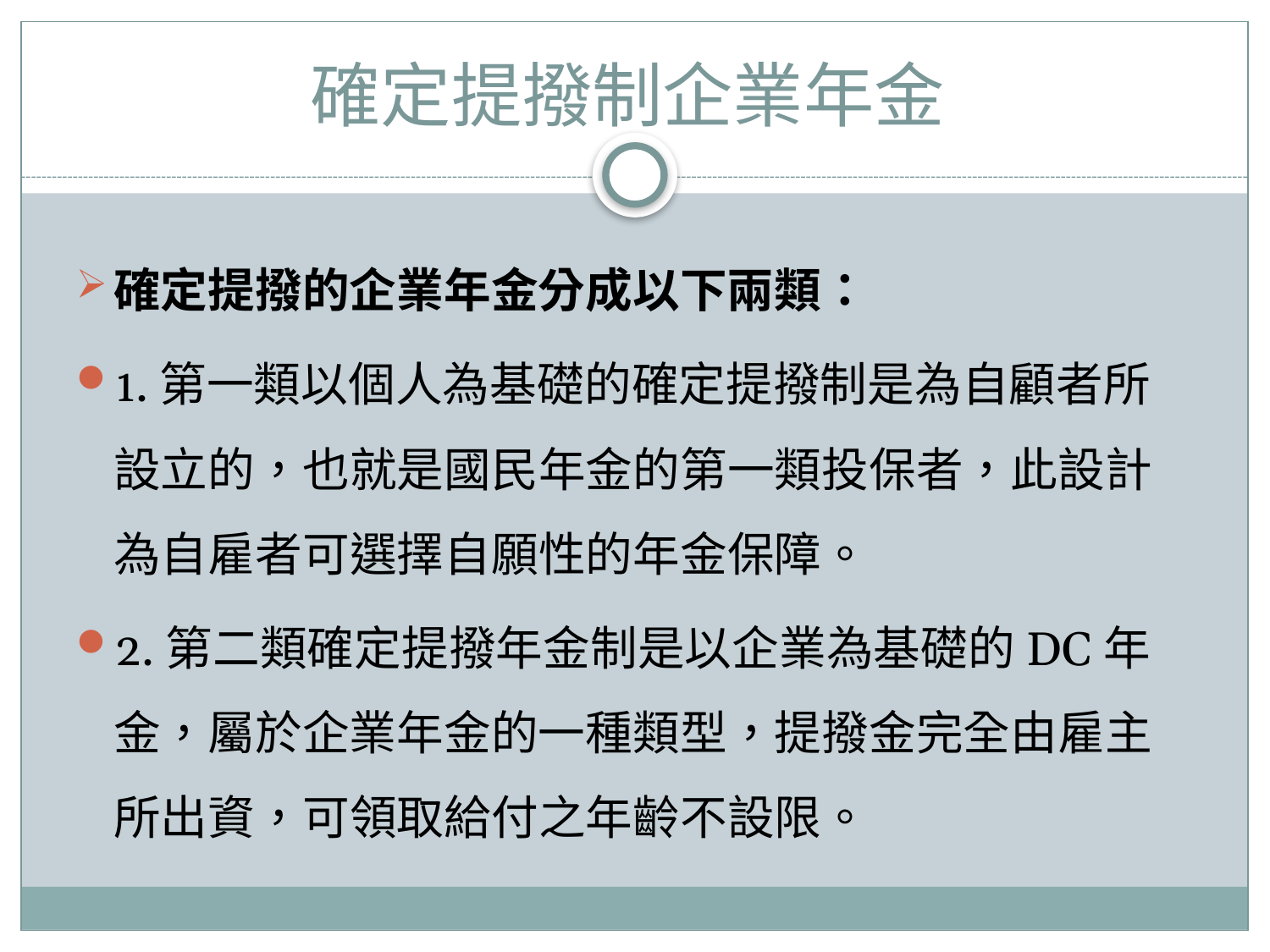

# 確定提撥制企業年金
確定提撥的企業年金分成以下兩類：
1.第一類以個人為基礎的確定提撥制是為自顧者所設立的，也就是國民年金的第一類投保者，此設計為自雇者可選擇自願性的年金保障。
2.第二類確定提撥年金制是以企業為基礎的DC年金，屬於企業年金的一種類型，提撥金完全由雇主所出資，可領取給付之年齡不設限。